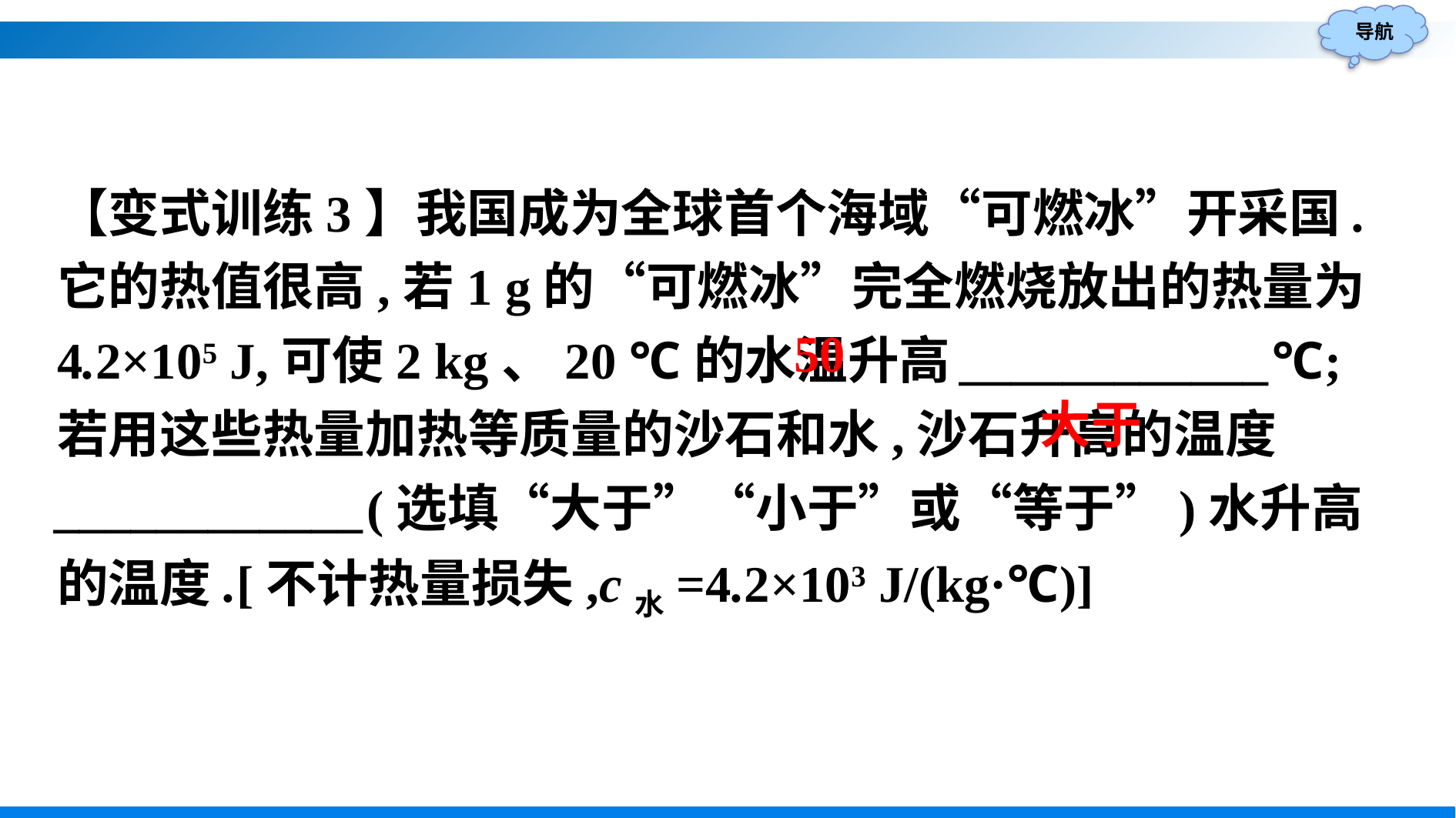

【变式训练3】我国成为全球首个海域“可燃冰”开采国.它的热值很高,若1 g的“可燃冰”完全燃烧放出的热量为4.2×105 J,可使2 kg、20 ℃的水温升高____________℃;若用这些热量加热等质量的沙石和水,沙石升高的温度____________(选填“大于”“小于”或“等于”)水升高的温度.[不计热量损失,c水=4.2×103 J/(kg·℃)]
50
大于